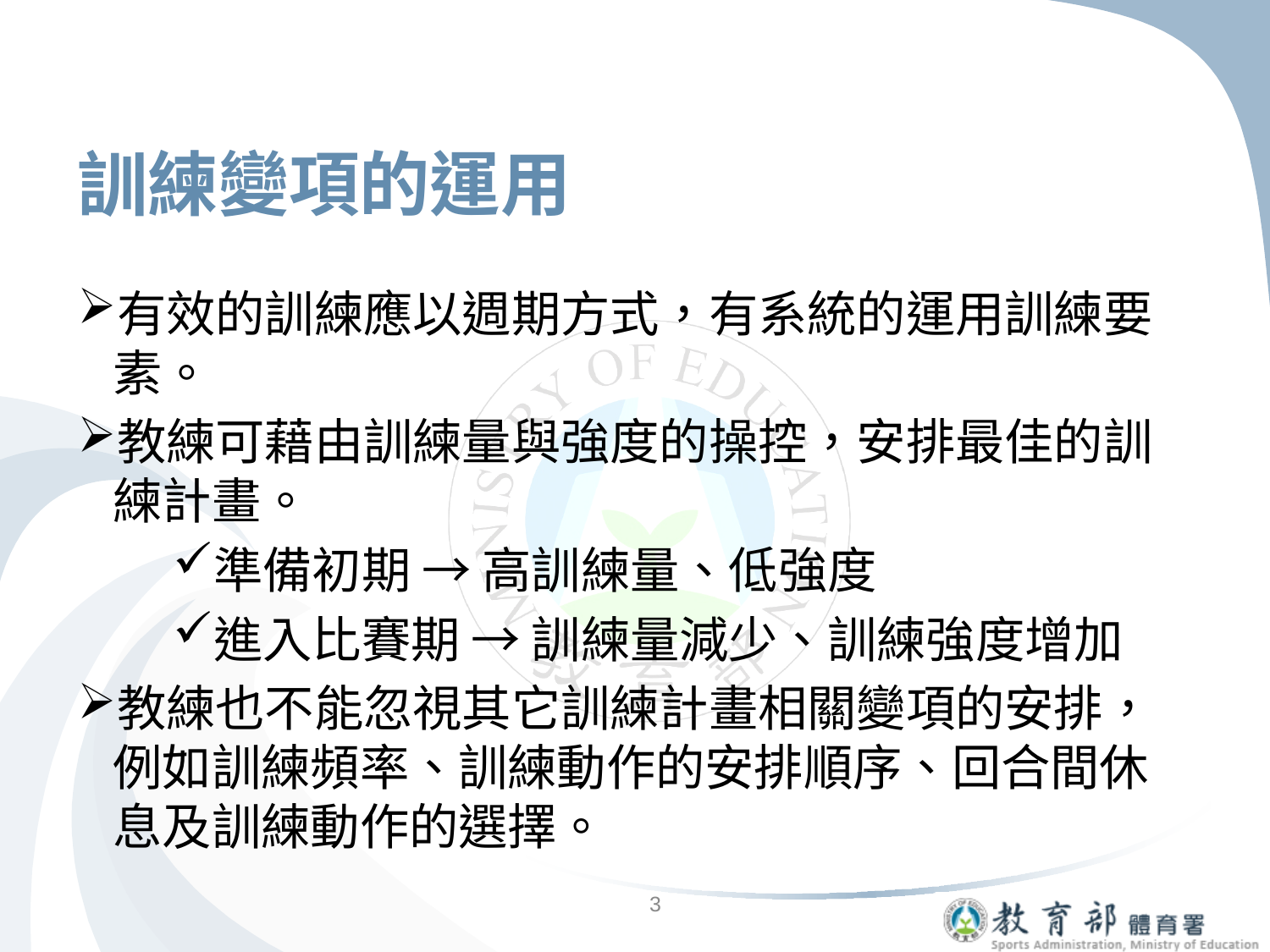

# 訓練變項的運用
有效的訓練應以週期方式，有系統的運用訓練要素。
教練可藉由訓練量與強度的操控，安排最佳的訓練計畫。
準備初期 → 高訓練量、低強度
進入比賽期 → 訓練量減少、訓練強度增加
教練也不能忽視其它訓練計畫相關變項的安排，例如訓練頻率、訓練動作的安排順序、回合間休息及訓練動作的選擇。
3